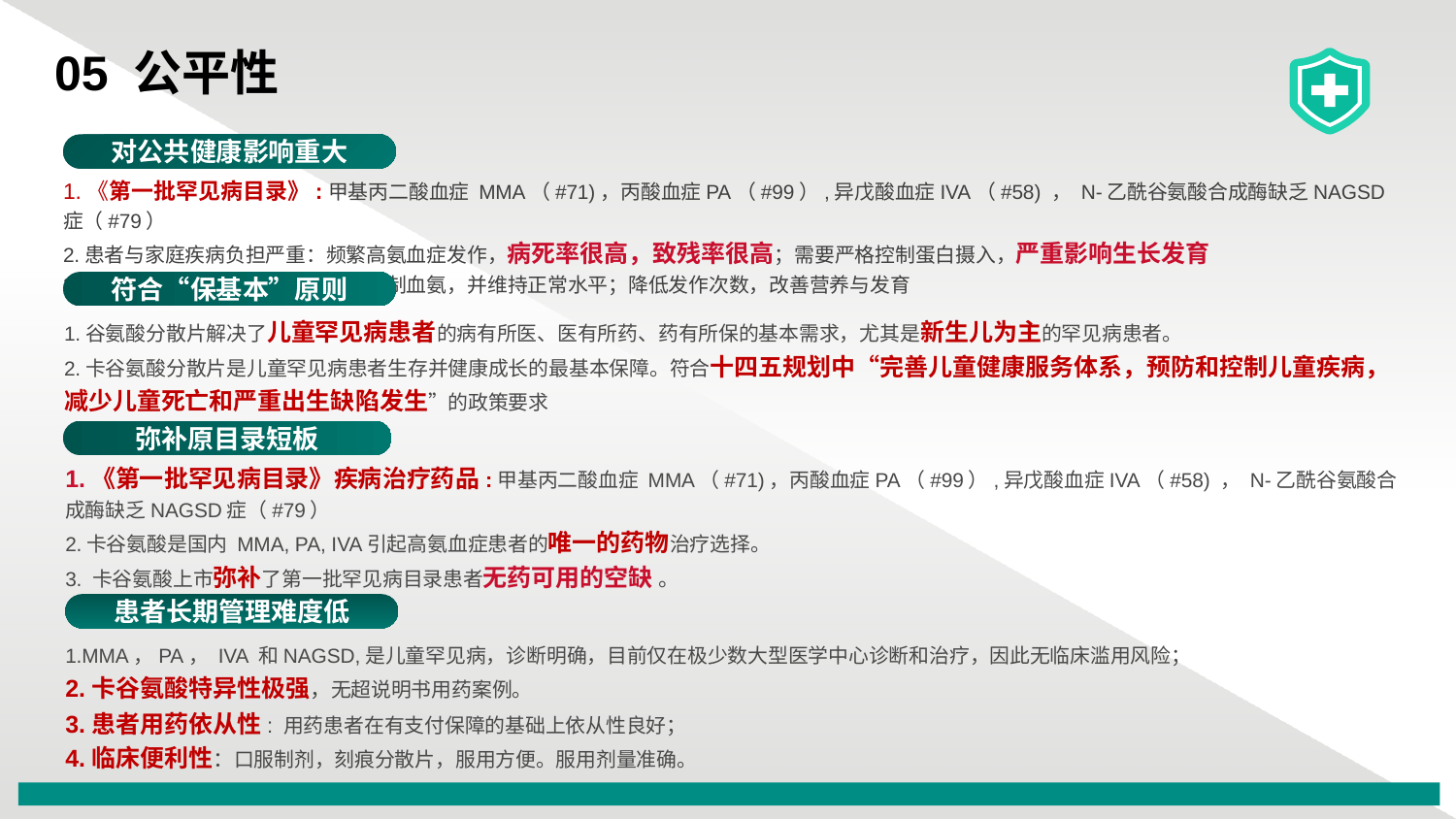

05 公平性

对公共健康影响重大
1.《第一批罕见病目录》:甲基丙二酸血症 MMA（#71)，丙酸血症PA（#99）,异戊酸血症IVA（#58) ， N-乙酰谷氨酸合成酶缺乏NAGSD症（#79）
2.患者与家庭疾病负担严重：频繁高氨血症发作，病死率很高，致残率很高；需要严格控制蛋白摄入，严重影响生长发育
3.卡谷氨酸可改善疾病现状：快速控制血氨，并维持正常水平；降低发作次数，改善营养与发育
符合“保基本”原则
1.谷氨酸分散片解决了儿童罕见病患者的病有所医、医有所药、药有所保的基本需求，尤其是新生儿为主的罕见病患者。
2.卡谷氨酸分散片是儿童罕见病患者生存并健康成长的最基本保障。符合十四五规划中“完善儿童健康服务体系，预防和控制儿童疾病，减少儿童死亡和严重出生缺陷发生”的政策要求
弥补原目录短板
1.《第一批罕见病目录》疾病治疗药品:甲基丙二酸血症 MMA（#71)，丙酸血症PA（#99）,异戊酸血症IVA（#58) ， N-乙酰谷氨酸合成酶缺乏NAGSD症（#79）
2.卡谷氨酸是国内 MMA, PA, IVA引起高氨血症患者的唯一的药物治疗选择。
3. 卡谷氨酸上市弥补了第一批罕见病目录患者无药可用的空缺 。
患者长期管理难度低
1.MMA，PA， IVA 和NAGSD,是儿童罕见病，诊断明确，目前仅在极少数大型医学中心诊断和治疗，因此无临床滥用风险；
2.卡谷氨酸特异性极强，无超说明书用药案例。
3.患者用药依从性: 用药患者在有支付保障的基础上依从性良好；
4.临床便利性：口服制剂，刻痕分散片，服用方便。服用剂量准确。